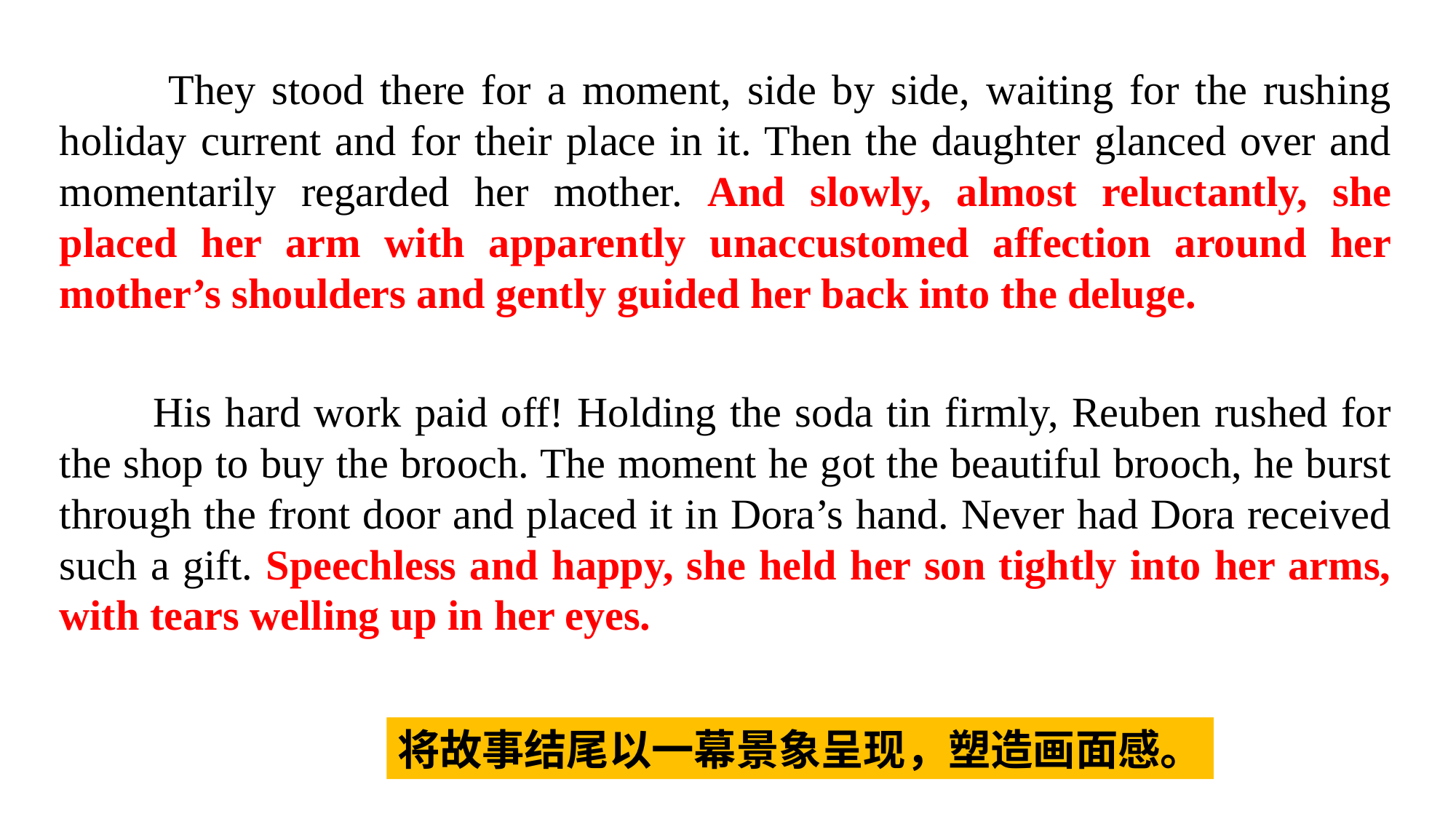

They stood there for a moment, side by side, waiting for the rushing holiday current and for their place in it. Then the daughter glanced over and momentarily regarded her mother. And slowly, almost reluctantly, she placed her arm with apparently unaccustomed affection around her mother’s shoulders and gently guided her back into the deluge.

       His hard work paid off! Holding the soda tin firmly, Reuben rushed for the shop to buy the brooch. The moment he got the beautiful brooch, he burst through the front door and placed it in Dora’s hand. Never had Dora received such a gift. Speechless and happy, she held her son tightly into her arms, with tears welling up in her eyes.
将故事结尾以一幕景象呈现，塑造画面感。